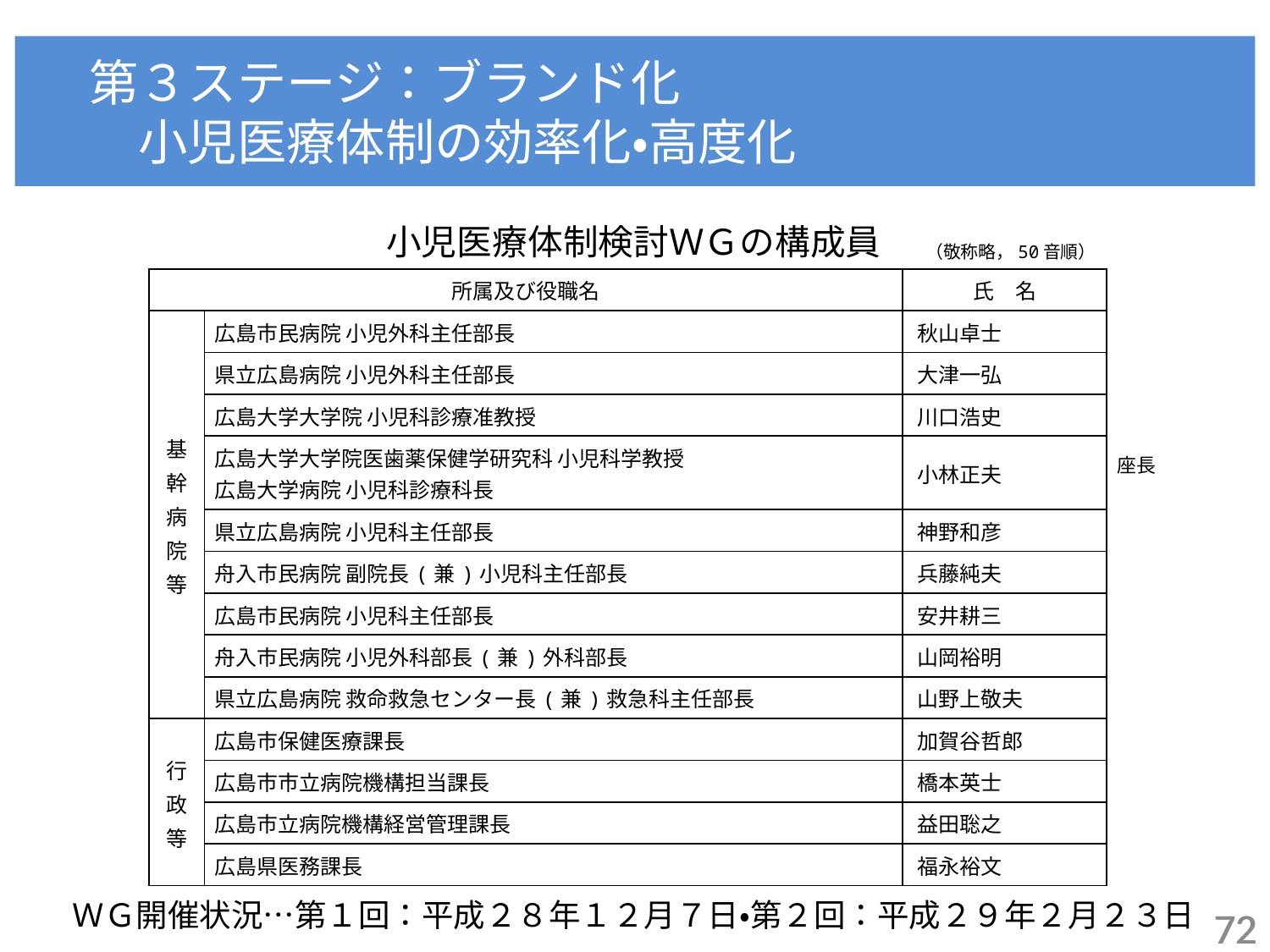

第３ステージ：ブランド化
　　小児医療体制の効率化・高度化
小児医療体制検討ＷＧの構成員
（敬称略，50音順）
| 所属及び役職名 |  | 氏　名 |
| --- | --- | --- |
| 基幹病院等 | 広島市民病院 小児外科主任部長 | 秋山卓士 |
|  | 県立広島病院 小児外科主任部長 | 大津一弘 |
|  | 広島大学大学院 小児科診療准教授 | 川口浩史 |
|  | 広島大学大学院医歯薬保健学研究科 小児科学教授 広島大学病院 小児科診療科長 | 小林正夫 |
|  | 県立広島病院 小児科主任部長 | 神野和彦 |
|  | 舟入市民病院 副院長(兼)小児科主任部長 | 兵藤純夫 |
|  | 広島市民病院 小児科主任部長 | 安井耕三 |
|  | 舟入市民病院 小児外科部長(兼)外科部長 | 山岡裕明 |
|  | 県立広島病院 救命救急センター長(兼)救急科主任部長 | 山野上敬夫 |
| 行政等 | 広島市保健医療課長 | 加賀谷哲郎 |
|  | 広島市市立病院機構担当課長 | 橋本英士 |
|  | 広島市立病院機構経営管理課長 | 益田聡之 |
|  | 広島県医務課長 | 福永裕文 |
座長
ＷＧ開催状況…第１回：平成２８年１２月７日・第２回：平成２９年２月２３日
72
72